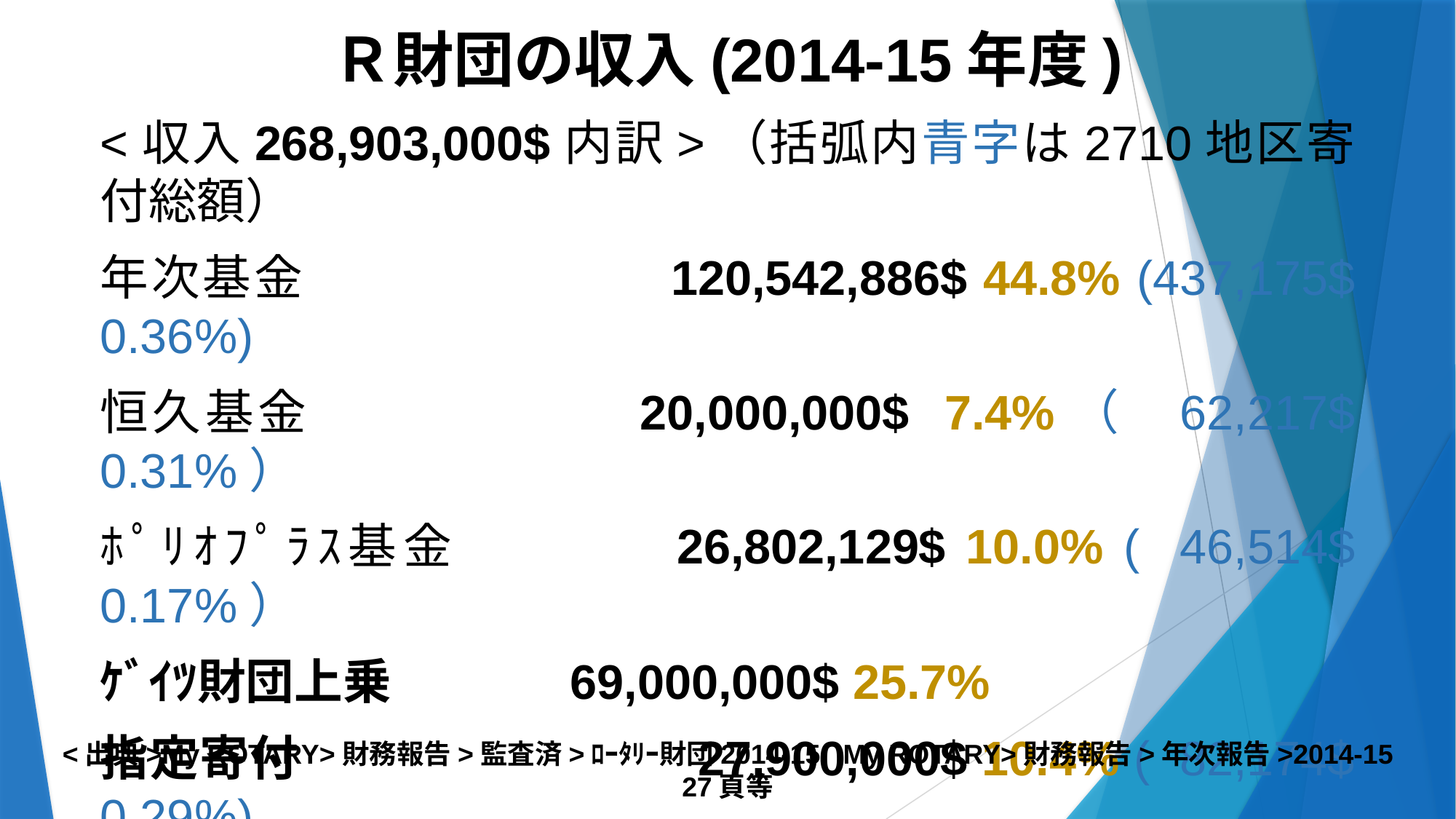

Ｒ財団の収入(2014-15年度)
<収入268,903,000$内訳>（括弧内青字は2710地区寄付総額）
年次基金　　			120,542,886$ 44.8% (437,175$ 0.36%)

恒久基金         		  20,000,000$  7.4%（   62,217$ 0.31%）

ﾎﾟﾘｵﾌﾟﾗｽ基金  		  26,802,129$ 10.0% (  46,514$ 0.17%）

ｹﾞｲﾂ財団上乗  		  69,000,000$ 25.7%

指定寄付　   			  27,900,000$ 10.4% (  82,174$ 0.29%)

その他

投資損失        		  -4,800,000$ -1.8% (前年益108,190,000$)

<出典>My ROTARY>財務報告>監査済>ﾛｰﾀﾘｰ財団2014-15   My ROTARY>財務報告>年次報告>2014-15 27頁等